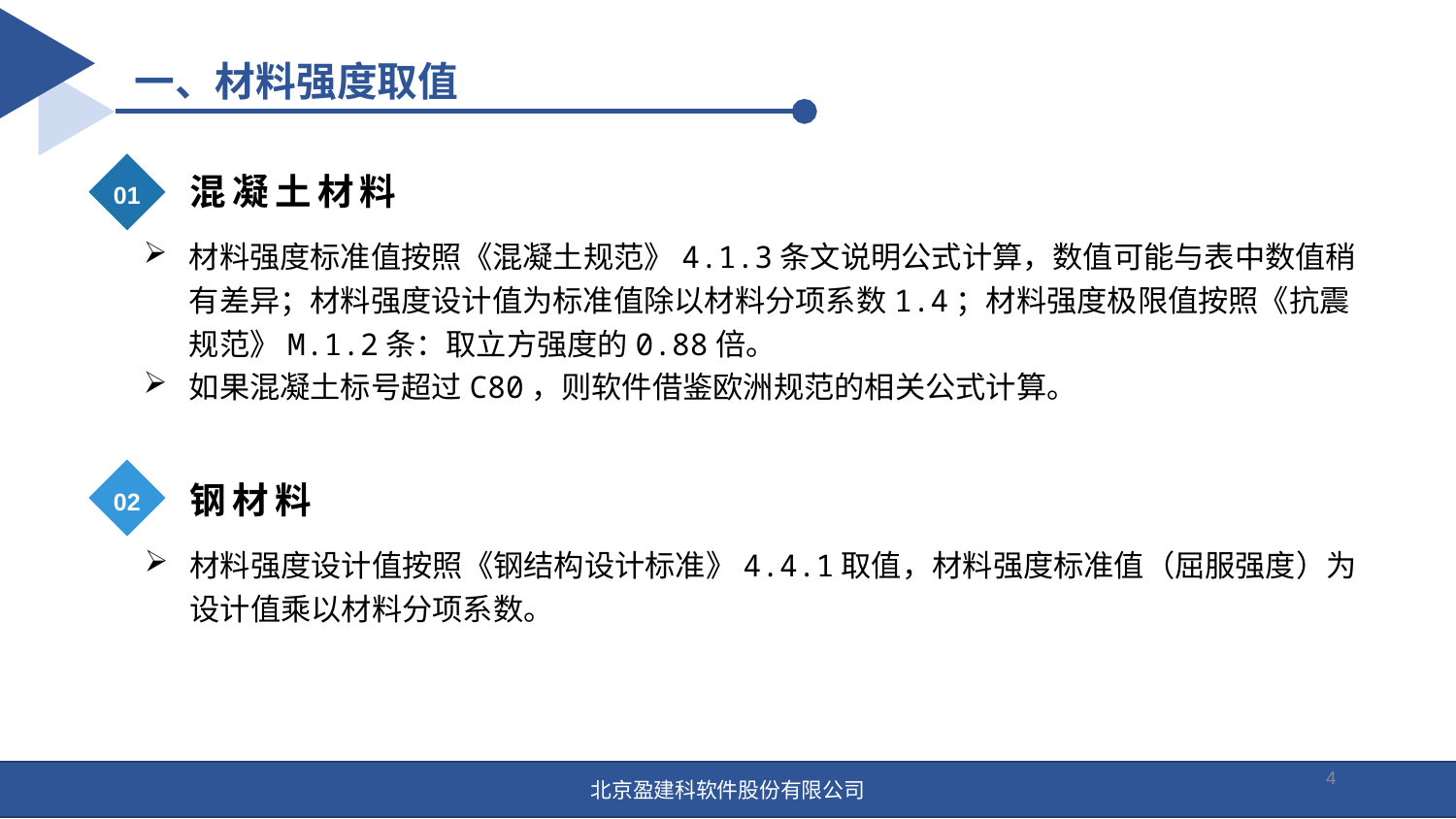

一、材料强度取值

01
混凝土材料
材料强度标准值按照《混凝土规范》4.1.3条文说明公式计算，数值可能与表中数值稍有差异；材料强度设计值为标准值除以材料分项系数1.4；材料强度极限值按照《抗震规范》M.1.2条：取立方强度的0.88倍。
如果混凝土标号超过C80，则软件借鉴欧洲规范的相关公式计算。
02
钢材料
材料强度设计值按照《钢结构设计标准》4.4.1取值，材料强度标准值（屈服强度）为设计值乘以材料分项系数。

4